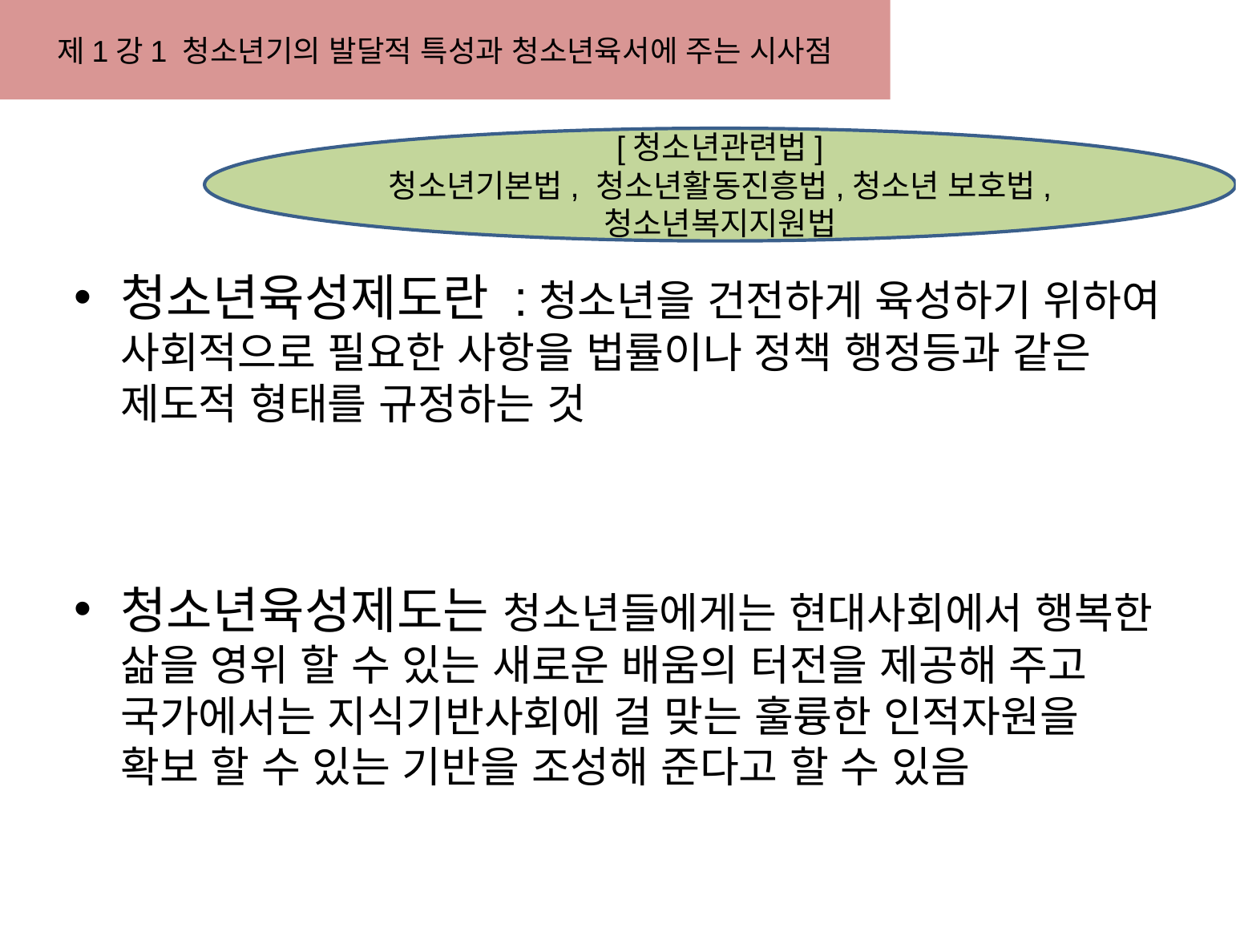

# 제1강1 청소년기의 발달적 특성과 청소년육서에 주는 시사점
[청소년관련법]
청소년기본법, 청소년활동진흥법,청소년 보호법, 청소년복지지원법
청소년육성제도란 :청소년을 건전하게 육성하기 위하여 사회적으로 필요한 사항을 법률이나 정책 행정등과 같은 제도적 형태를 규정하는 것

청소년육성제도는 청소년들에게는 현대사회에서 행복한 삶을 영위 할 수 있는 새로운 배움의 터전을 제공해 주고 국가에서는 지식기반사회에 걸 맞는 훌륭한 인적자원을 확보 할 수 있는 기반을 조성해 준다고 할 수 있음